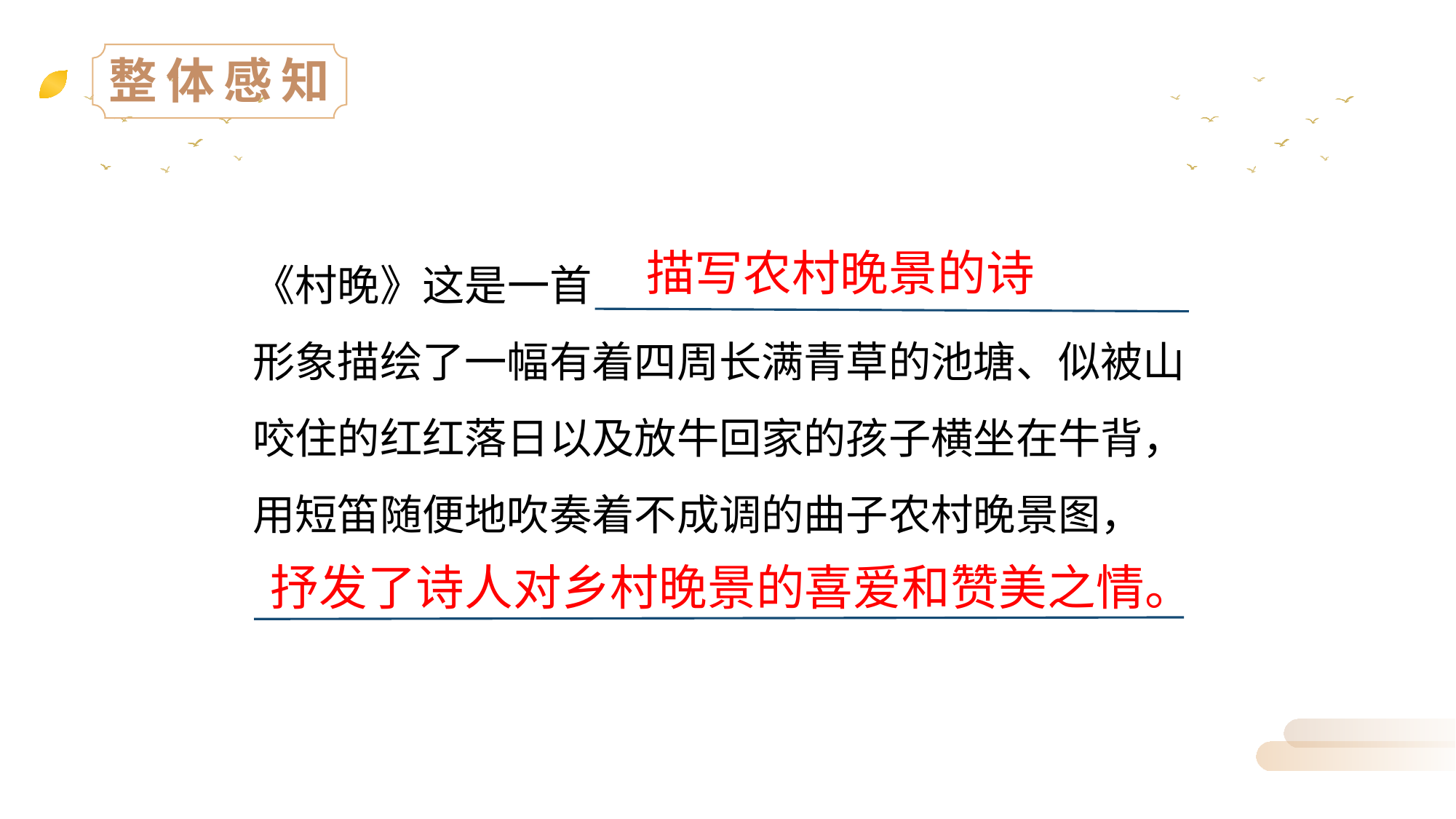

《村晚》这是一首
形象描绘了一幅有着四周长满青草的池塘、似被山咬住的红红落日以及放牛回家的孩子横坐在牛背，用短笛随便地吹奏着不成调的曲子农村晚景图，

描写农村晚景的诗
抒发了诗人对乡村晚景的喜爱和赞美之情。